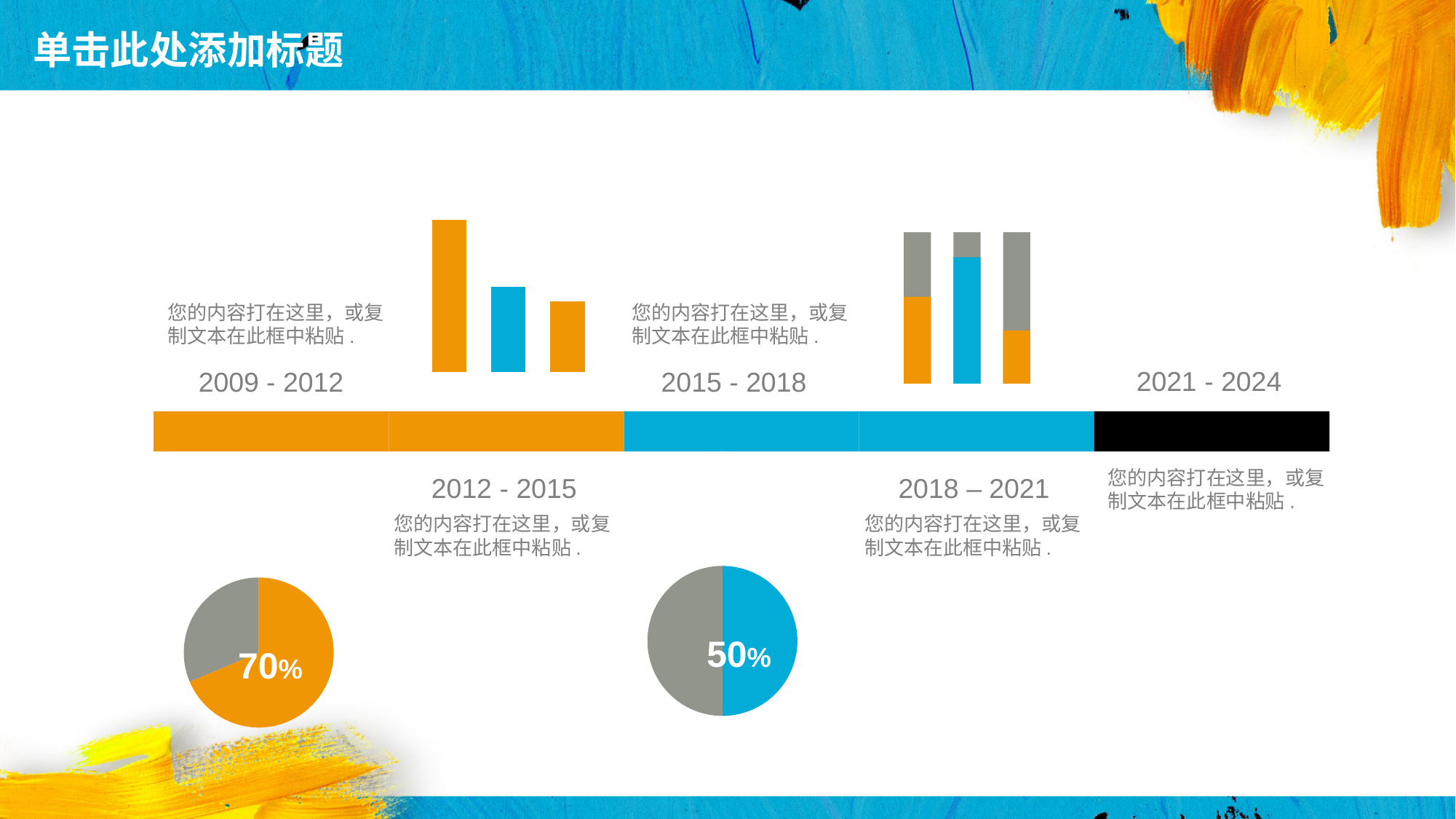

# 单击此处添加标题

### Chart:

| Category | Series 1 | Series 2 | Series 3 |
|---|---|---|---|
| Category 1 | 4.3 | 2.4 | 2.0 |

您的内容打在这里，或复制文本在此框中粘贴.
2015 - 2018

您的内容打在这里，或复制文本在此框中粘贴.
2009 - 2012

2021 - 2024

您的内容打在这里，或复制文本在此框中粘贴.

### Chart:

| Category | Sales |
|---|---|
| 1st Qtr | 7.0 |
| 2nd Qtr | 3.2 |
70%

2012 - 2015
您的内容打在这里，或复制文本在此框中粘贴.

2018 – 2021
您的内容打在这里，或复制文本在此框中粘贴.

### Chart:

| Category | Sales |
|---|---|
| 1st Qtr | 5.0 |
| 2nd Qtr | 5.0 |
50%